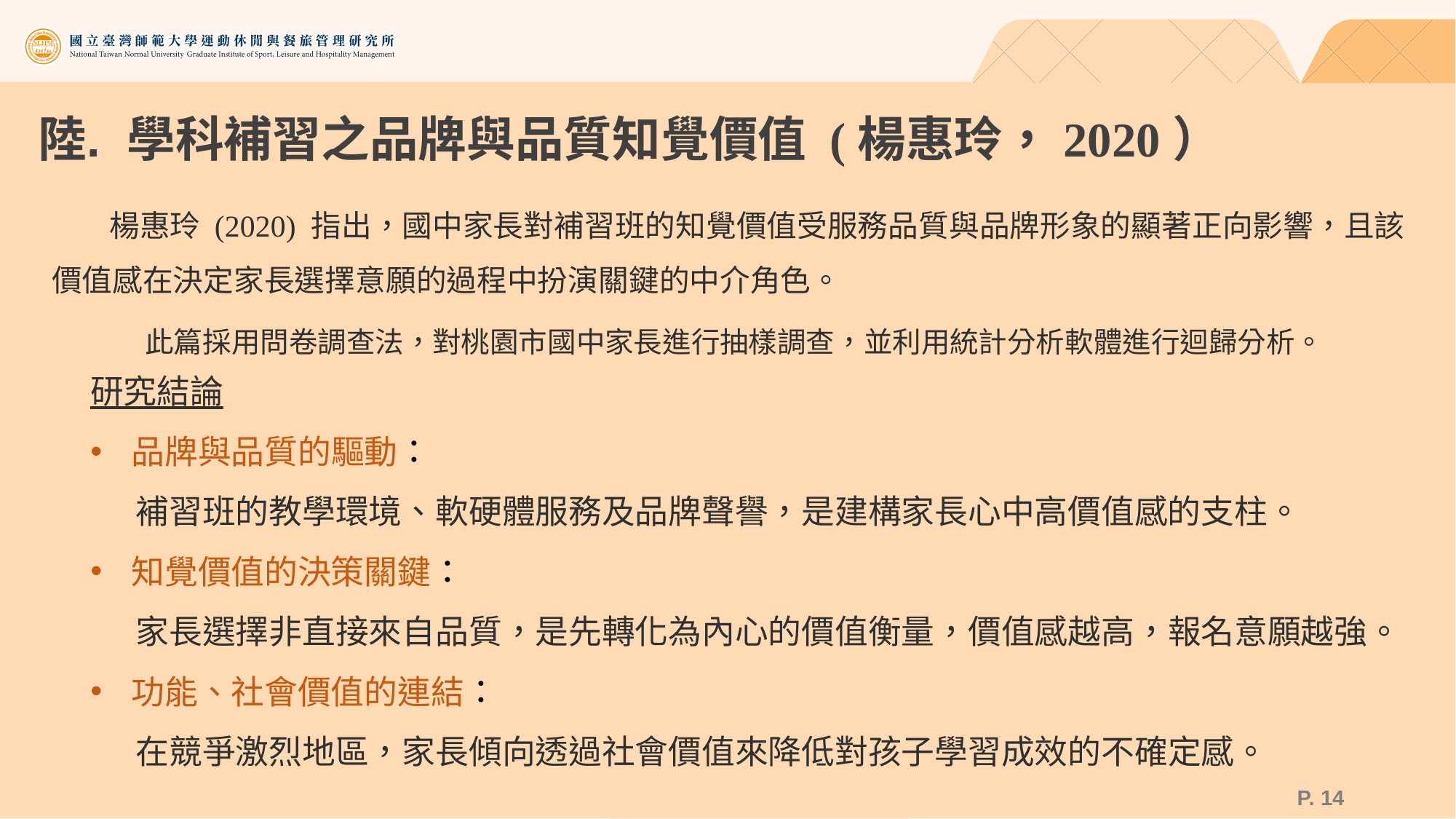

# 學科補習之品牌與品質知覺價值 (楊惠玲，2020）
        楊惠玲 (2020) 指出，國中家長對補習班的知覺價值受服務品質與品牌形象的顯著正向影響，且該價值感在決定家長選擇意願的過程中扮演關鍵的中介角色。
此篇採用問卷調查法，對桃園市國中家長進行抽樣調查，並利用統計分析軟體進行迴歸分析。
研究結論
品牌與品質的驅動：
     補習班的教學環境、軟硬體服務及品牌聲譽，是建構家長心中高價值感的支柱。
知覺價值的決策關鍵：
     家長選擇非直接來自品質，是先轉化為內心的價值衡量，價值感越高，報名意願越強。
功能、社會價值的連結：
     在競爭激烈地區，家長傾向透過社會價值來降低對孩子學習成效的不確定感。

P. 14